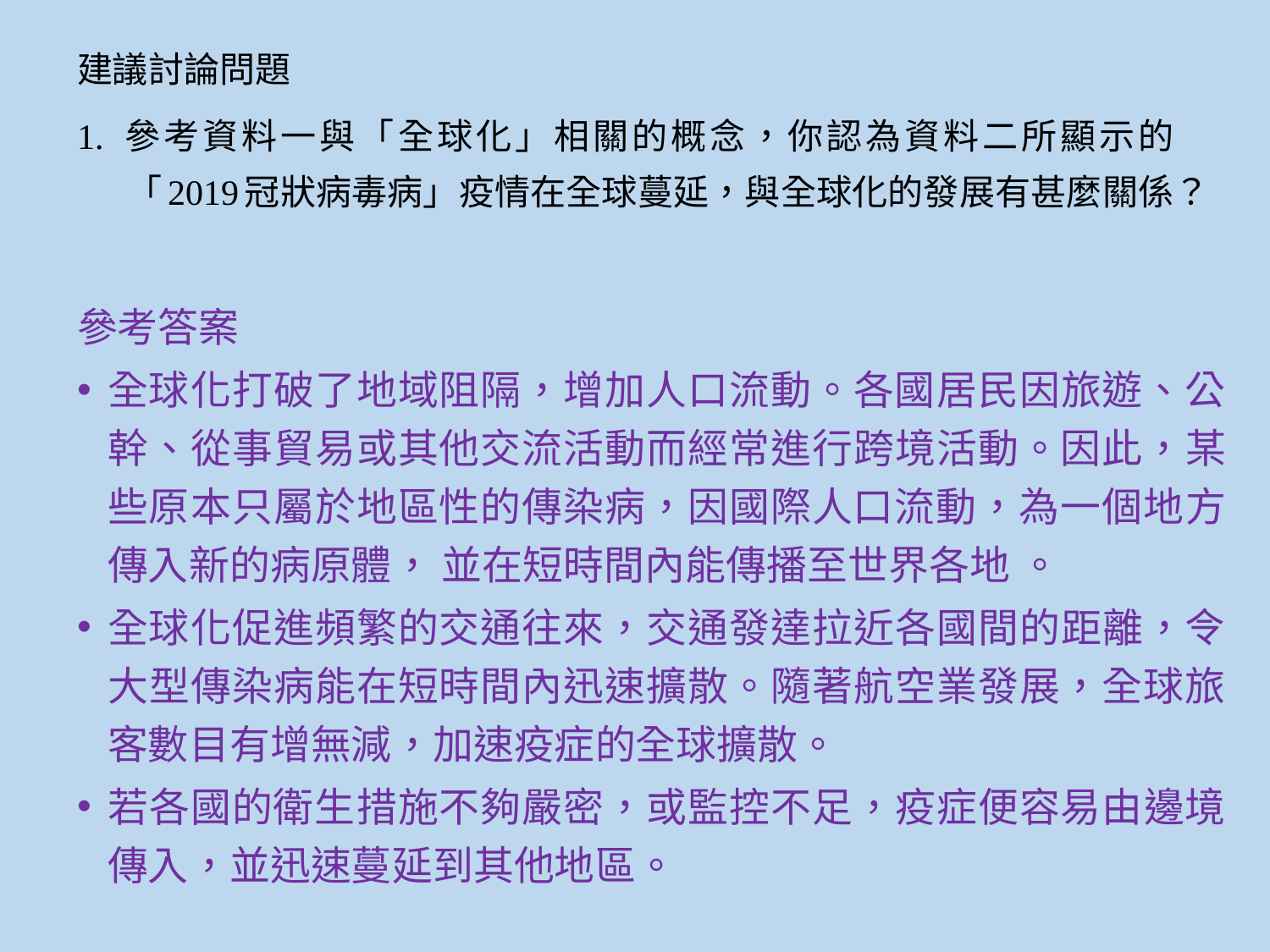

建議討論問題
1. 參考資料一與「全球化」相關的概念，你認為資料二所顯示的「2019冠狀病毒病」疫情在全球蔓延，與全球化的發展有甚麼關係？

參考答案
全球化打破了地域阻隔，增加人口流動。各國居民因旅遊、公幹、從事貿易或其他交流活動而經常進行跨境活動。因此，某些原本只屬於地區性的傳染病，因國際人口流動，為一個地方傳入新的病原體， 並在短時間內能傳播至世界各地 。
全球化促進頻繁的交通往來，交通發達拉近各國間的距離，令大型傳染病能在短時間內迅速擴散。隨著航空業發展，全球旅客數目有增無減，加速疫症的全球擴散。
若各國的衛生措施不夠嚴密，或監控不足，疫症便容易由邊境傳入，並迅速蔓延到其他地區。